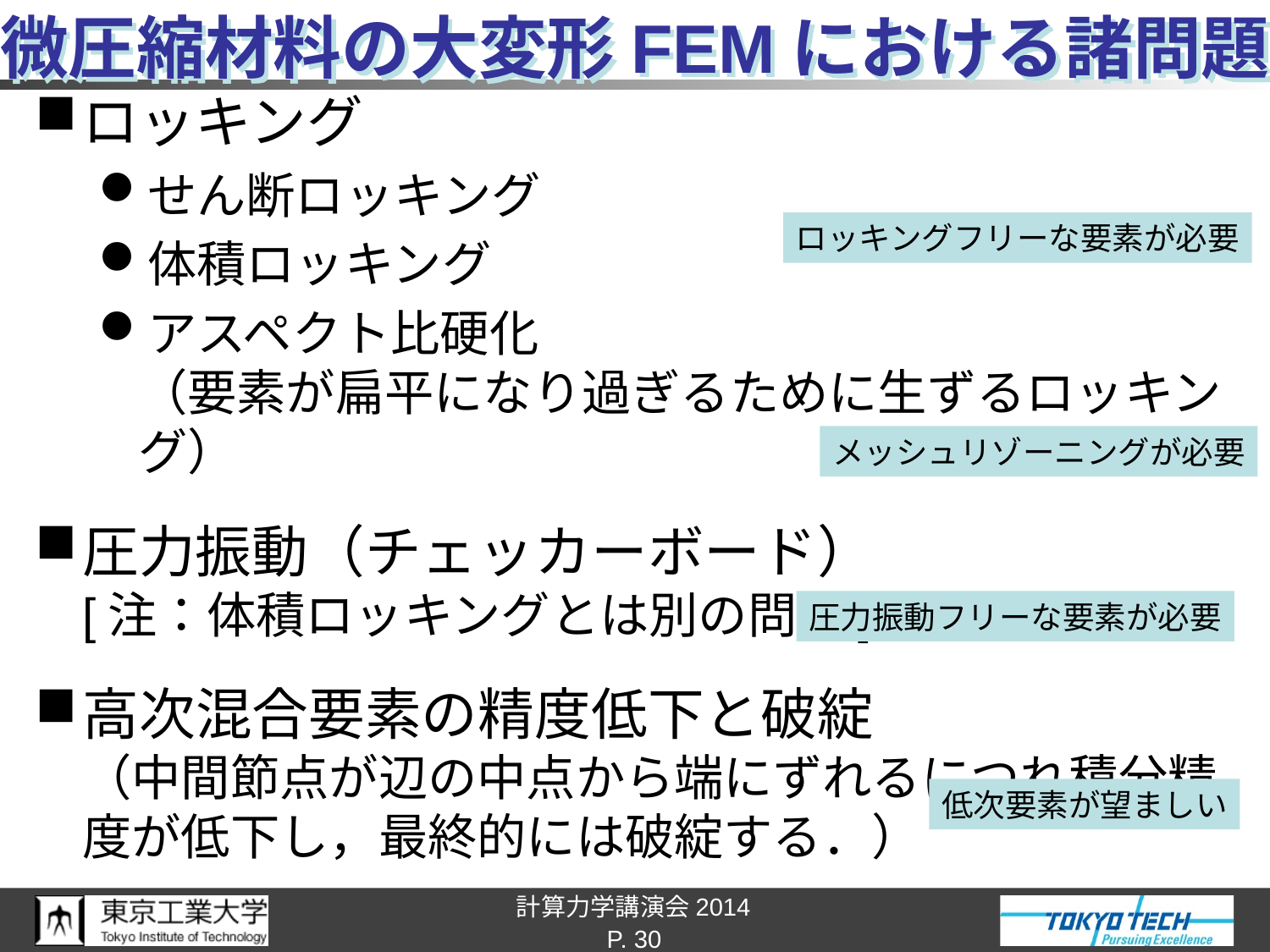

# 微圧縮材料の大変形FEMにおける諸問題
ロッキング
せん断ロッキング
体積ロッキング
アスペクト比硬化
（要素が扁平になり過ぎるために生ずるロッキング）

圧力振動（チェッカーボード）
[注：体積ロッキングとは別の問題]

高次混合要素の精度低下と破綻
（中間節点が辺の中点から端にずれるにつれ積分精度が低下し，最終的には破綻する．）
ロッキングフリーな要素が必要
メッシュリゾーニングが必要
圧力振動フリーな要素が必要
低次要素が望ましい
P. 30